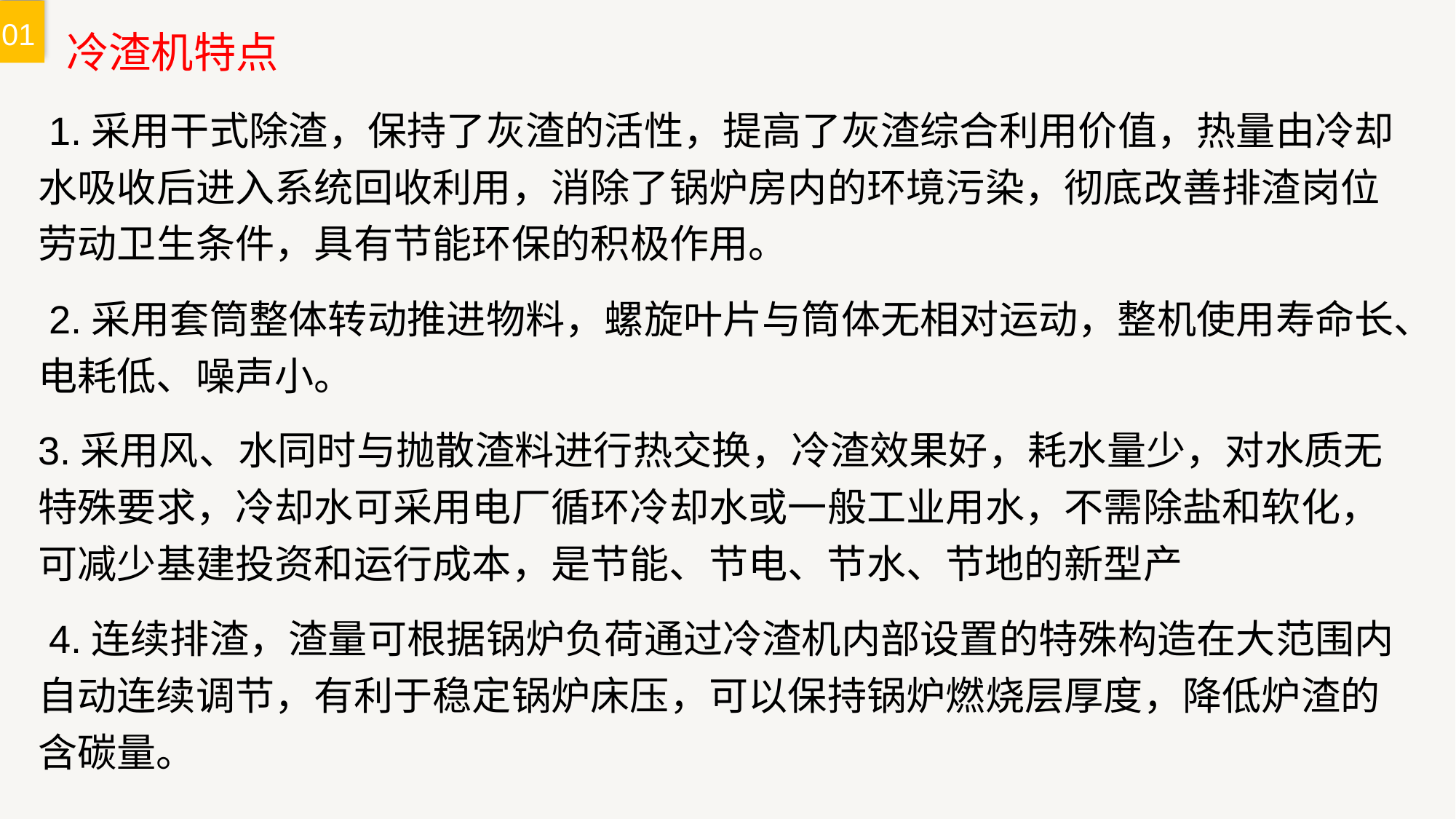

冷渣机特点
01
 1.采用干式除渣，保持了灰渣的活性，提高了灰渣综合利用价值，热量由冷却水吸收后进入系统回收利用，消除了锅炉房内的环境污染，彻底改善排渣岗位劳动卫生条件，具有节能环保的积极作用。
 2.采用套筒整体转动推进物料，螺旋叶片与筒体无相对运动，整机使用寿命长、电耗低、噪声小。
3.采用风、水同时与抛散渣料进行热交换，冷渣效果好，耗水量少，对水质无特殊要求，冷却水可采用电厂循环冷却水或一般工业用水，不需除盐和软化，可减少基建投资和运行成本，是节能、节电、节水、节地的新型产
 4.连续排渣，渣量可根据锅炉负荷通过冷渣机内部设置的特殊构造在大范围内自动连续调节，有利于稳定锅炉床压，可以保持锅炉燃烧层厚度，降低炉渣的含碳量。